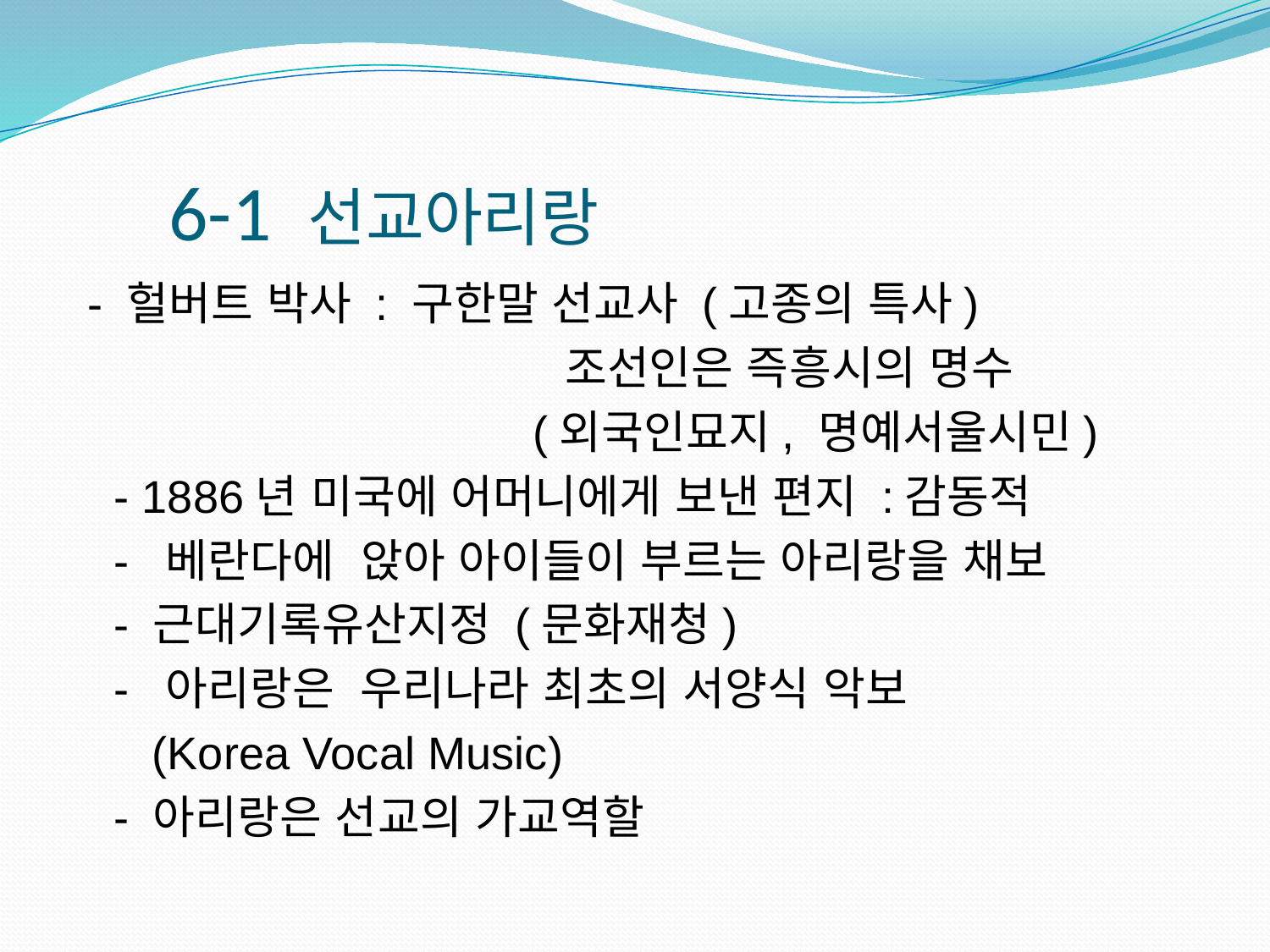

# 6-1 선교아리랑
 - 헐버트 박사 : 구한말 선교사 (고종의 특사)
                                     조선인은 즉흥시의 명수
                                    (외국인묘지, 명예서울시민)
   - 1886년 미국에 어머니에게 보낸 편지 :감동적
   -  베란다에  앉아 아이들이 부르는 아리랑을 채보
   - 근대기록유산지정 (문화재청)
   -  아리랑은  우리나라 최초의 서양식 악보
      (Korea Vocal Music)
   - 아리랑은 선교의 가교역할